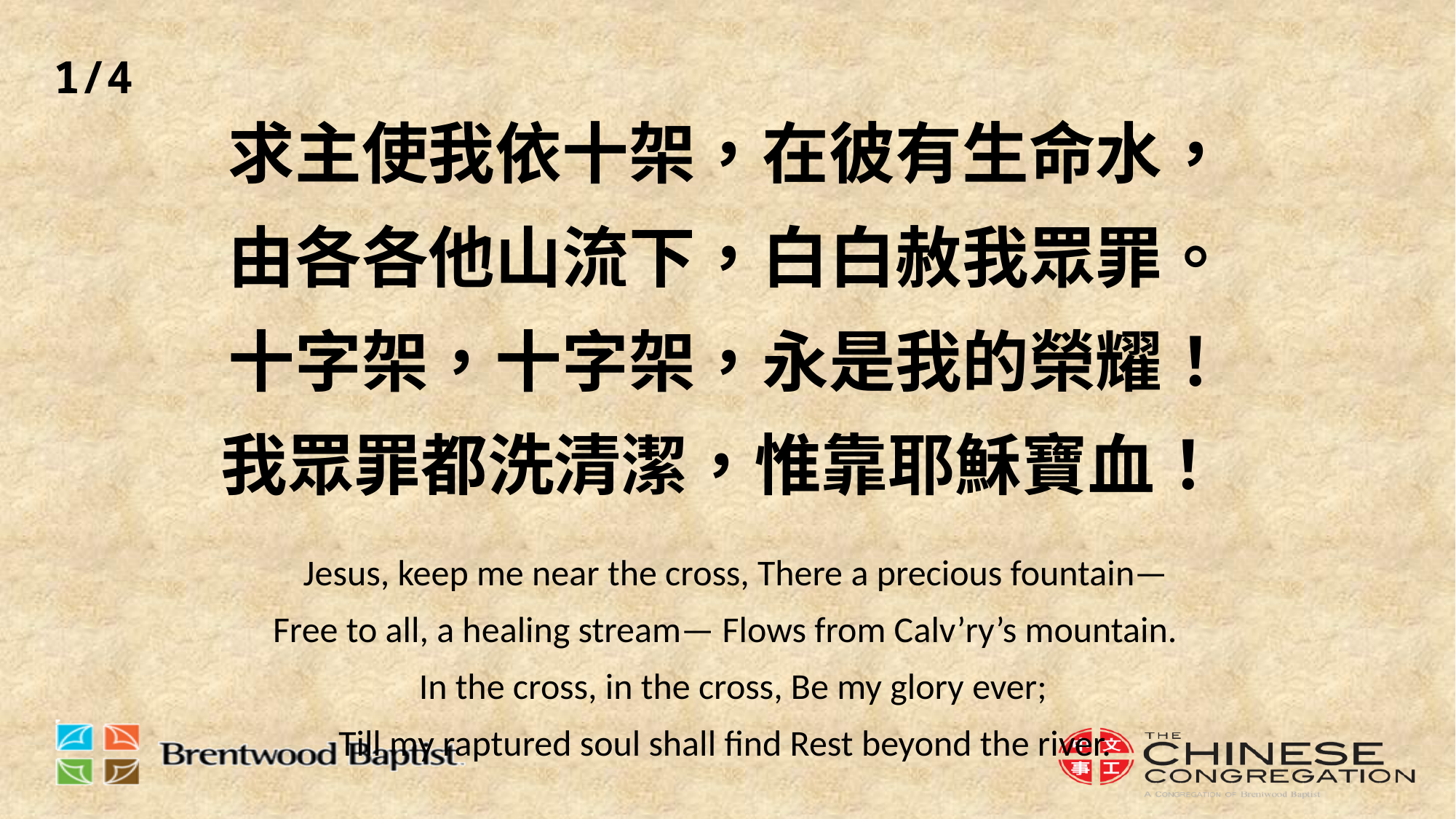

1/4
# 求主使我依十架，在彼有生命水，由各各他山流下，白白赦我眾罪。 十字架，十字架，永是我的榮耀！我眾罪都洗清潔，惟靠耶穌寶血！ Jesus, keep me near the cross, There a precious fountain— Free to all, a healing stream— Flows from Calv’ry’s mountain. In the cross, in the cross, Be my glory ever; Till my raptured soul shall find Rest beyond the river.